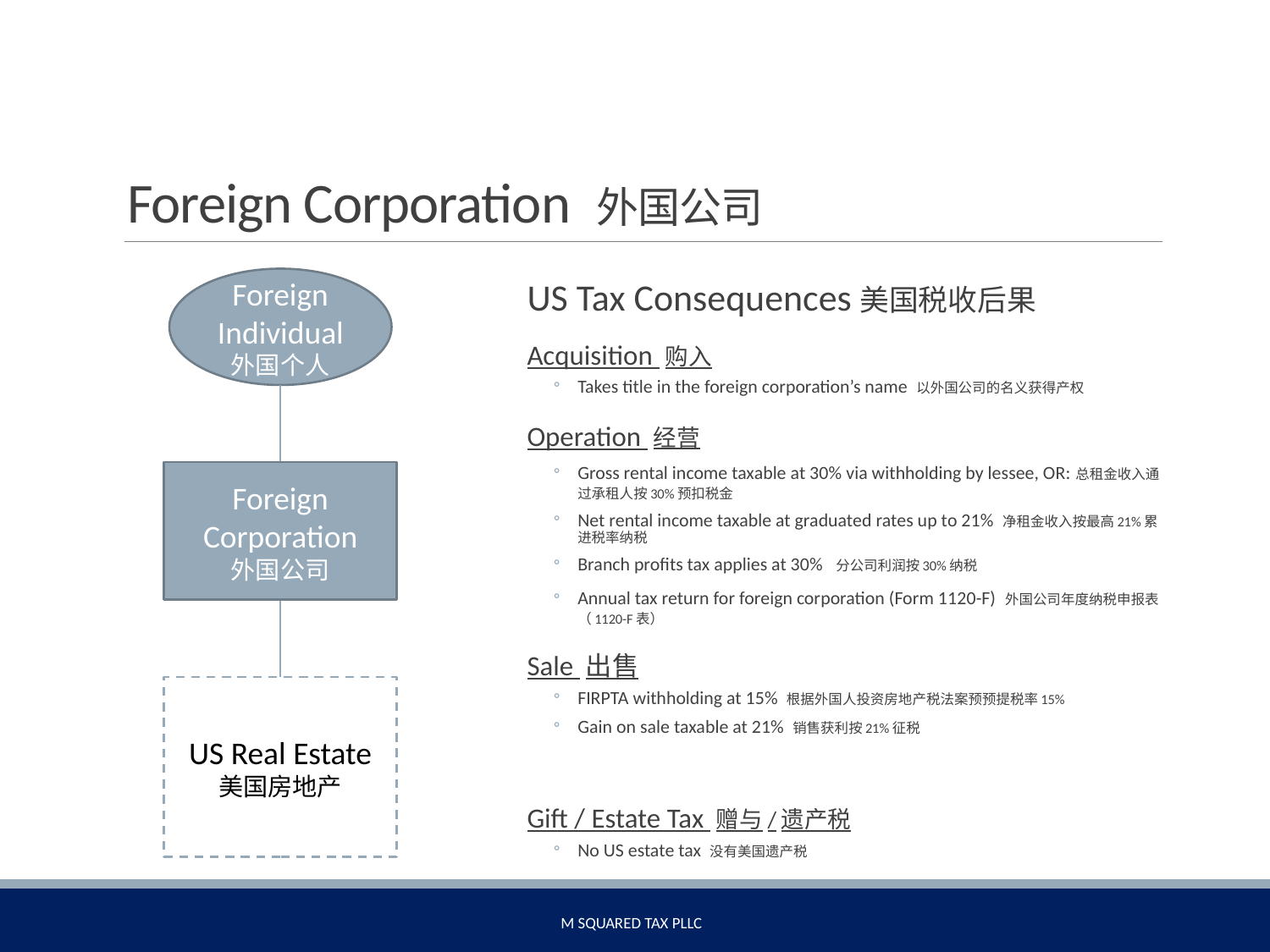

# Foreign Corporation 外国公司
Foreign Individual
外国个人
US Tax Consequences美国税收后果
Acquisition 购入
Takes title in the foreign corporation’s name 以外国公司的名义获得产权
Operation 经营
Gross rental income taxable at 30% via withholding by lessee, OR:总租金收入通过承租人按30%预扣税金
Net rental income taxable at graduated rates up to 21% 净租金收入按最高21%累进税率纳税
Branch profits tax applies at 30%  分公司利润按30%纳税
Annual tax return for foreign corporation (Form 1120-F) 外国公司年度纳税申报表 （1120-F表）
Sale 出售
FIRPTA withholding at 15% 根据外国人投资房地产税法案预预提税率15%
Gain on sale taxable at 21% 销售获利按21%征税

Gift / Estate Tax 赠与/遗产税
No US estate tax 没有美国遗产税

Foreign Corporation
外国公司
US Real Estate
美国房地产
M Squared Tax PLLC